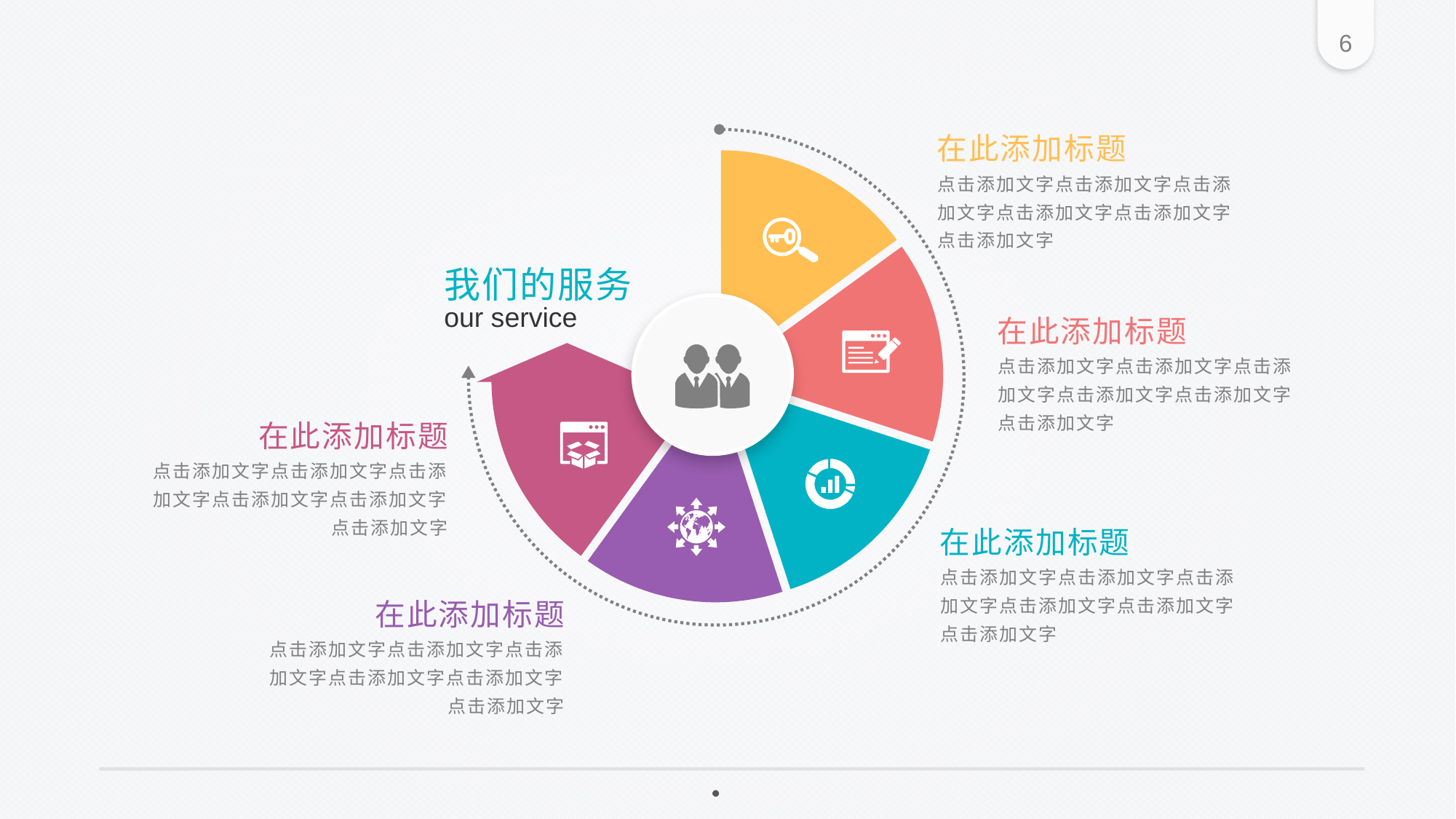

在此添加标题
点击添加文字点击添加文字点击添加文字点击添加文字点击添加文字点击添加文字

我们的服务
our service

在此添加标题
点击添加文字点击添加文字点击添加文字点击添加文字点击添加文字点击添加文字

在此添加标题
点击添加文字点击添加文字点击添加文字点击添加文字点击添加文字点击添加文字

在此添加标题
点击添加文字点击添加文字点击添加文字点击添加文字点击添加文字点击添加文字
在此添加标题
点击添加文字点击添加文字点击添加文字点击添加文字点击添加文字点击添加文字